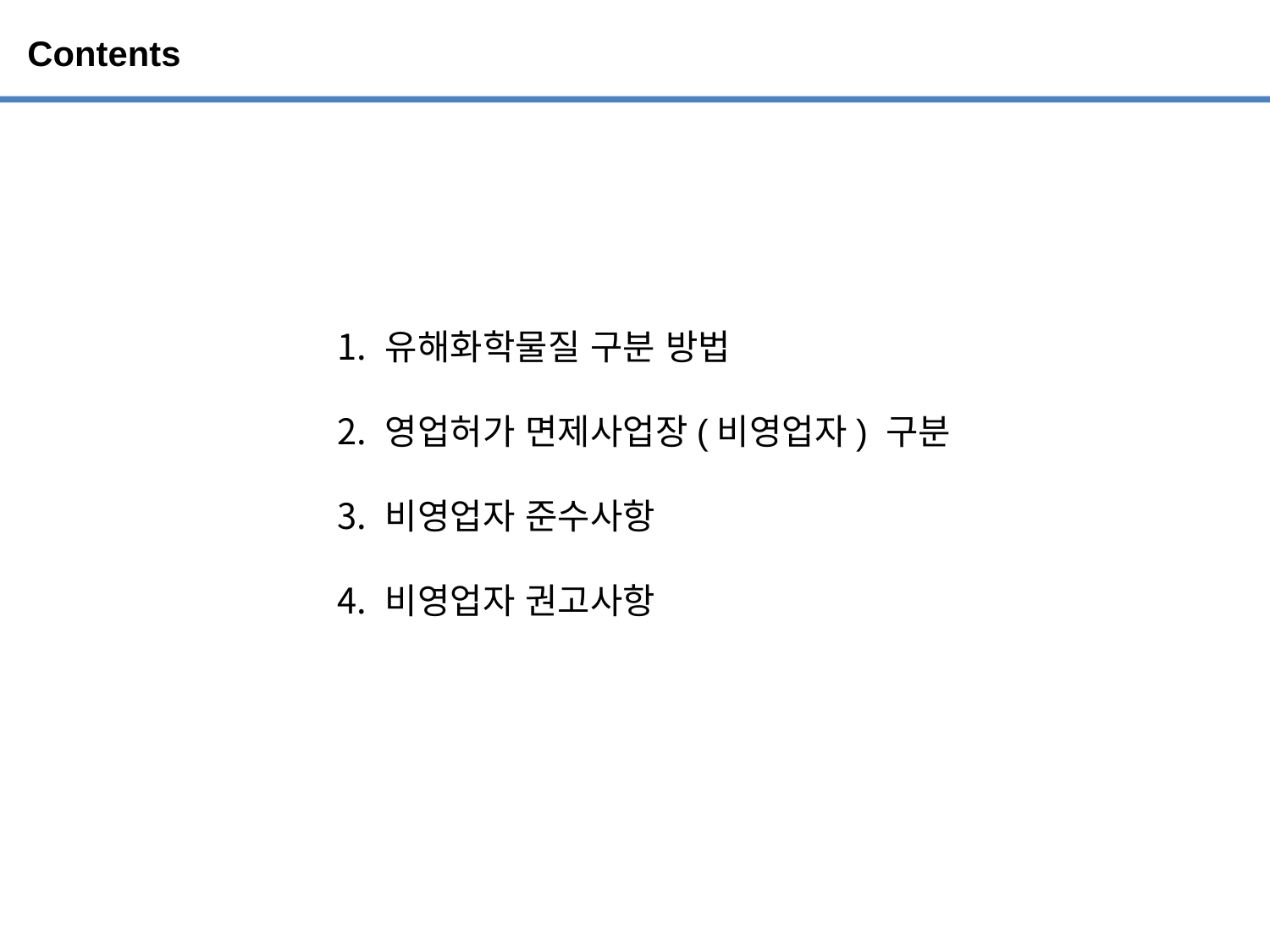

Contents

유해화학물질 구분 방법
영업허가 면제사업장(비영업자) 구분
비영업자 준수사항
비영업자 권고사항